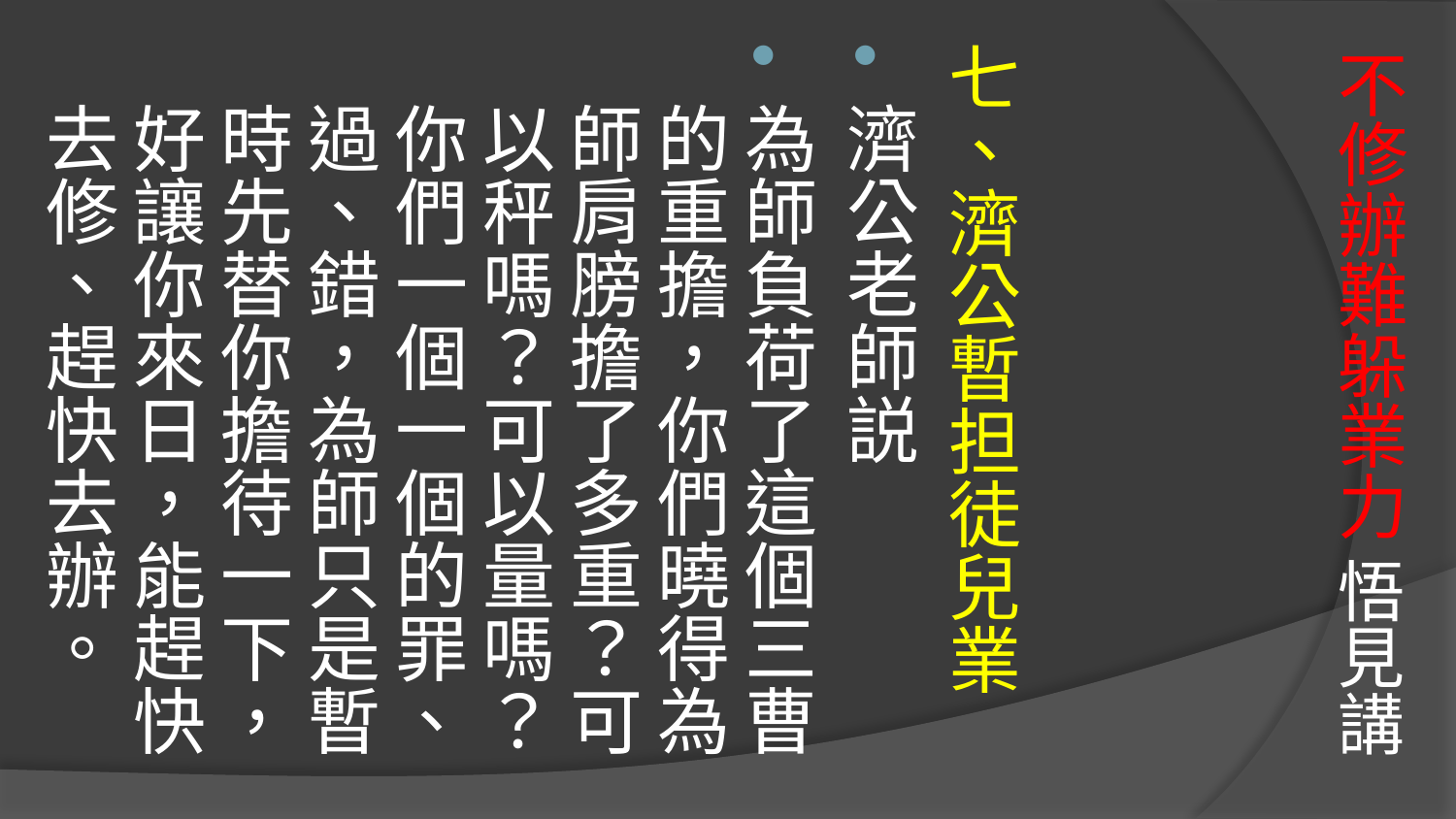

# 不修辦難躲業力 悟見講
七、濟公暫担徒兒業
濟公老師説
為師負荷了這個三曹的重擔，你們曉得為師肩膀擔了多重？可以秤嗎？可以量嗎？你們一個一個的罪、過、錯，為師只是暫時先替你擔待一下，好讓你來日，能趕快去修、趕快去辦。